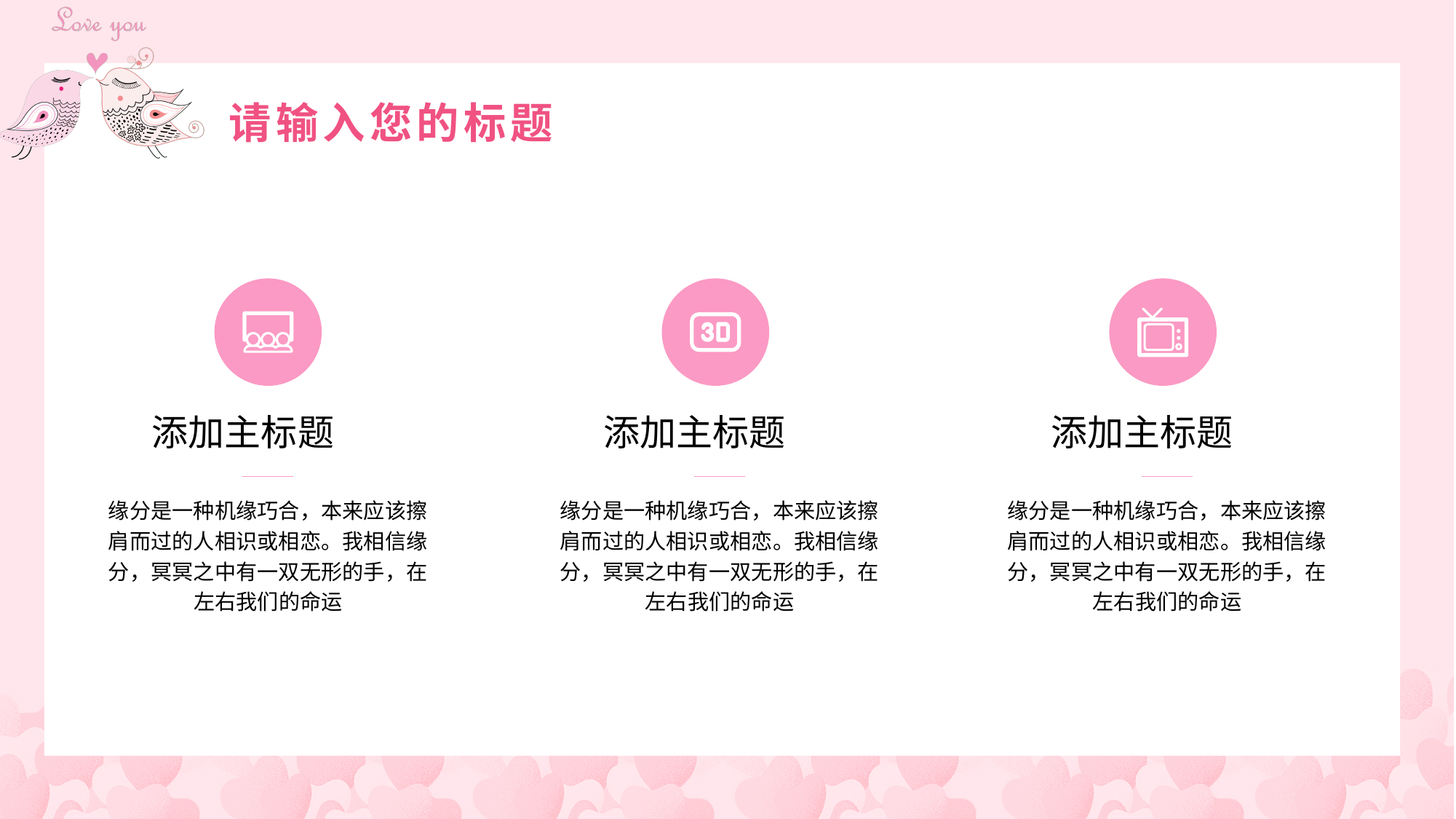

请输入您的标题

添加主标题
缘分是一种机缘巧合，本来应该擦肩而过的人相识或相恋。我相信缘分，冥冥之中有一双无形的手，在左右我们的命运
添加主标题
添加主标题
缘分是一种机缘巧合，本来应该擦肩而过的人相识或相恋。我相信缘分，冥冥之中有一双无形的手，在左右我们的命运
缘分是一种机缘巧合，本来应该擦肩而过的人相识或相恋。我相信缘分，冥冥之中有一双无形的手，在左右我们的命运